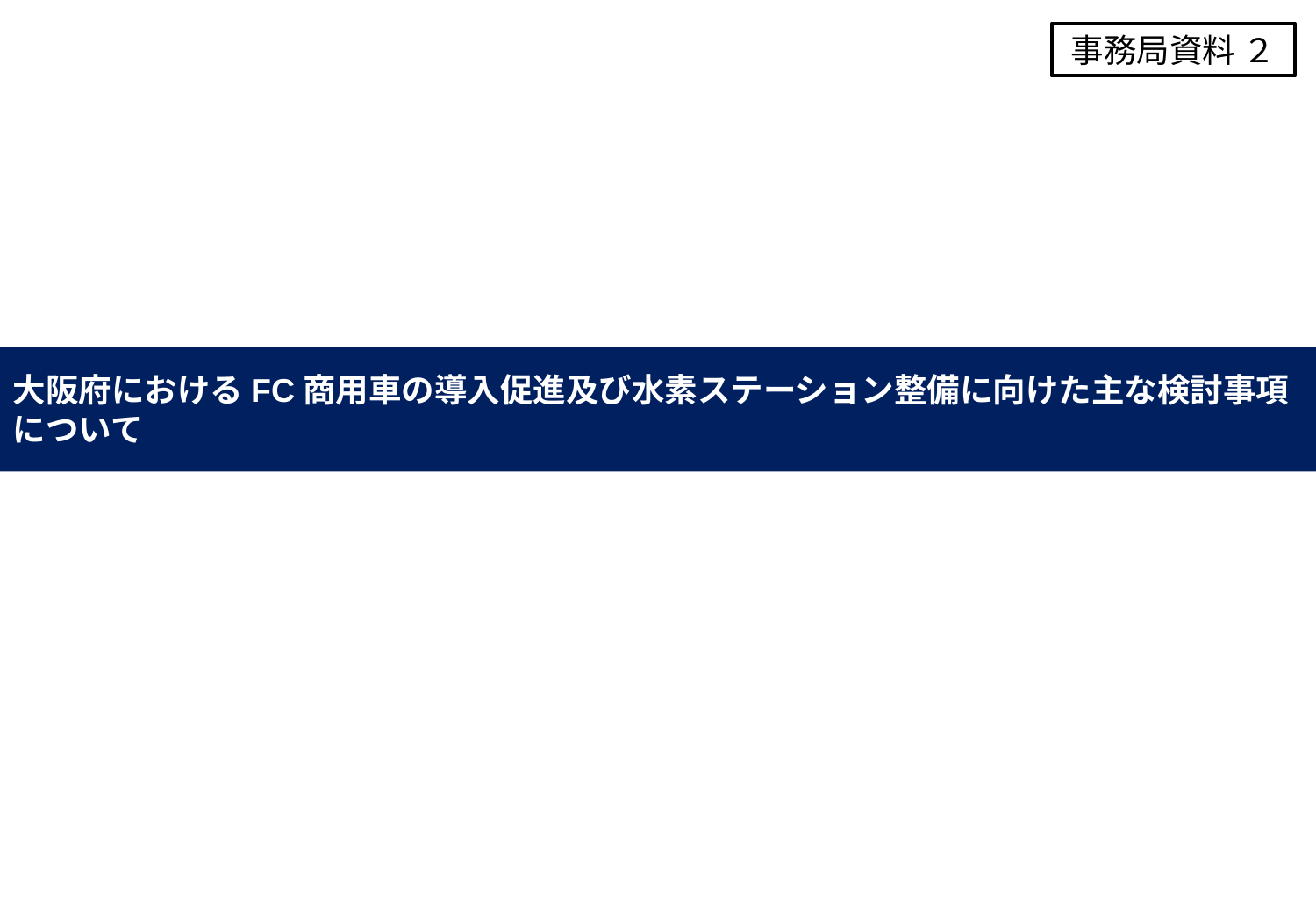

事務局資料 ２
大阪府におけるFC商用車の導入促進及び水素ステーション整備に向けた主な検討事項について